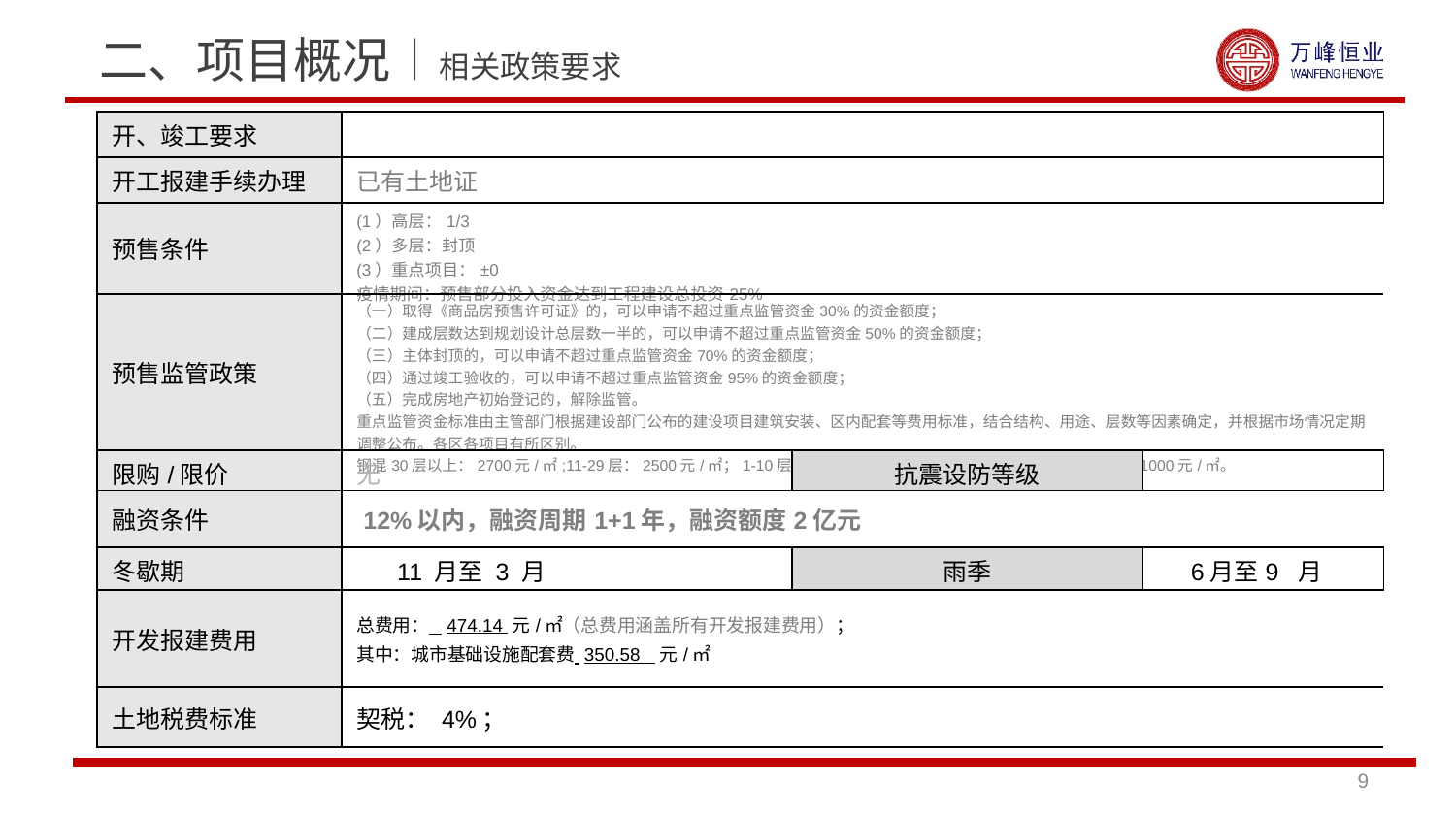

二、项目概况︱相关政策要求
| 开、竣工要求 |  |  |  |
| --- | --- | --- | --- |
| 开工报建手续办理 | 已有土地证 |  |  |
| 预售条件 | (1）高层：1/3 (2）多层：封顶 (3）重点项目：±0 疫情期间：预售部分投入资金达到工程建设总投资25% |  |  |
| 预售监管政策 | （一）取得《商品房预售许可证》的，可以申请不超过重点监管资金30%的资金额度； （二）建成层数达到规划设计总层数一半的，可以申请不超过重点监管资金50%的资金额度； （三）主体封顶的，可以申请不超过重点监管资金70%的资金额度； （四）通过竣工验收的，可以申请不超过重点监管资金95%的资金额度； （五）完成房地产初始登记的，解除监管。 重点监管资金标准由主管部门根据建设部门公布的建设项目建筑安装、区内配套等费用标准，结合结构、用途、层数等因素确定，并根据市场情况定期调整公布。各区各项目有所区别。 钢混30层以上：2700元/㎡;11-29层：2500元/㎡；1-10层：2400元/㎡。如发生装修简装600元/㎡；精装1000元/㎡。 |  |  |
| 限购/限价 | 无 | 抗震设防等级 |  |
| 融资条件 | 12%以内，融资周期1+1年，融资额度2亿元 |  |  |
| 冬歇期 | 11 月至 3 月 | 雨季 | 6月至9 月 |
| 开发报建费用 | 总费用： 474.14 元/㎡（总费用涵盖所有开发报建费用）； 其中：城市基础设施配套费 350.58 元/㎡ |  |  |
| 土地税费标准 | 契税： 4%； |  |  |